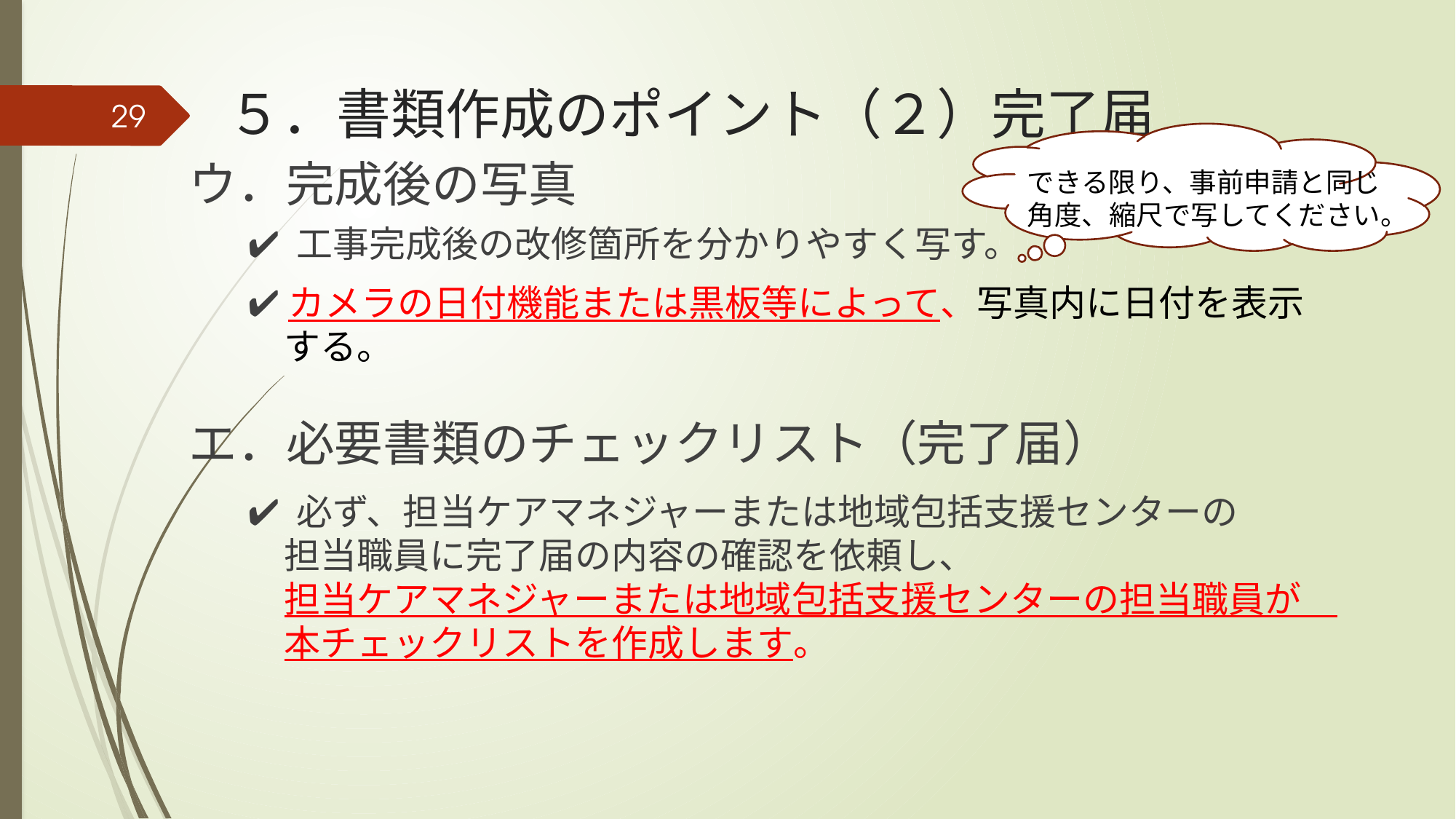

５．書類作成のポイント（２）完了届

29

ウ．完成後の写真
できる限り、事前申請と同じ角度、縮尺で写してください。
✔ 工事完成後の改修箇所を分かりやすく写す。
✔カメラの日付機能または黒板等によって、写真内に日付を表示
　する。
エ．必要書類のチェックリスト（完了届）
✔ 必ず、担当ケアマネジャーまたは地域包括支援センターの
　担当職員に完了届の内容の確認を依頼し、
　担当ケアマネジャーまたは地域包括支援センターの担当職員が　
　本チェックリストを作成します。